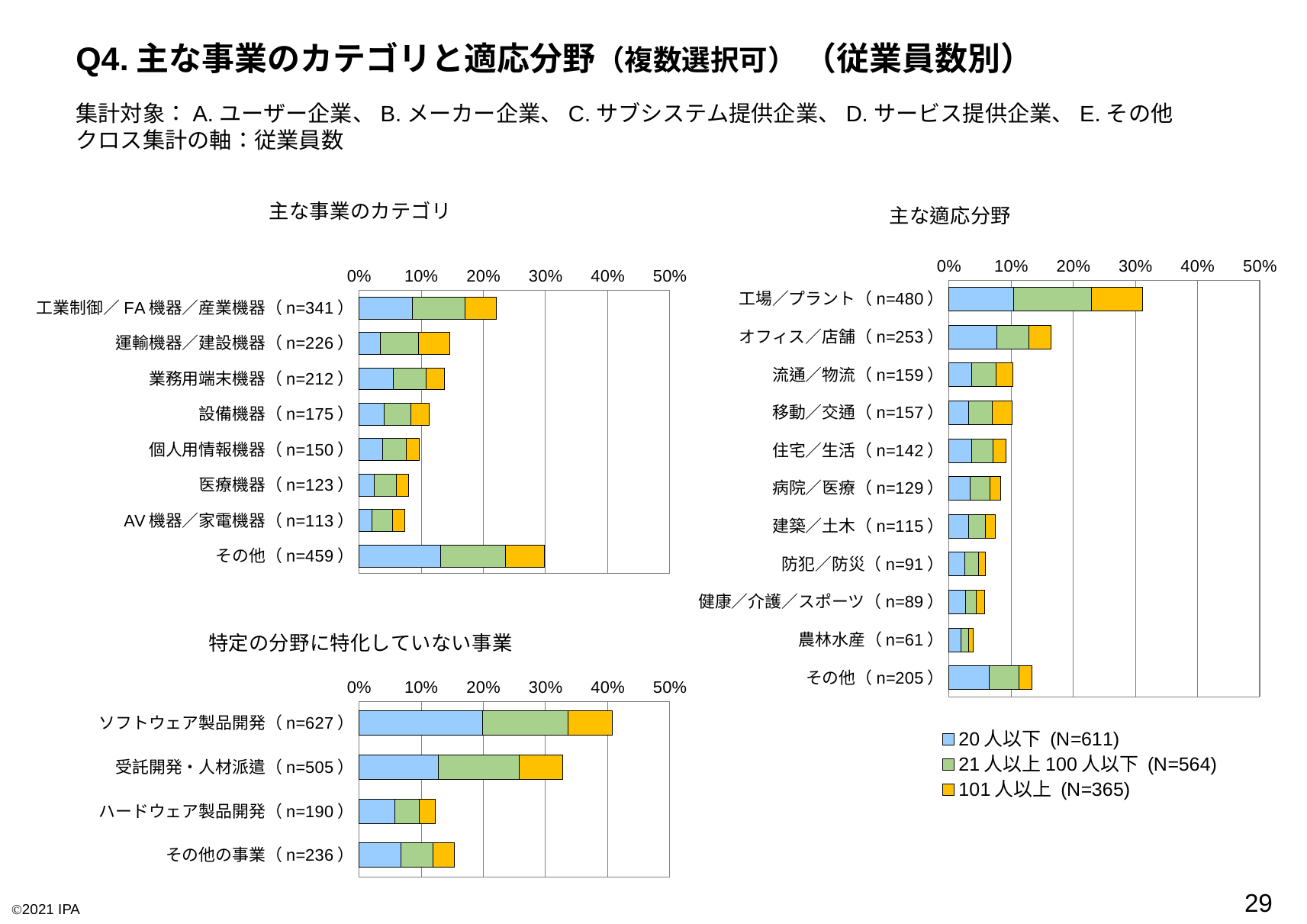

Q4.主な事業のカテゴリと適応分野（複数選択可） （従業員数別）
集計対象：A.ユーザー企業、B.メーカー企業、C.サブシステム提供企業、D.サービス提供企業、E.その他
クロス集計の軸：従業員数

### Chart:

| Category | 20人以下 (N=611) | 21人以上100人以下 (N=564) | 101人以上 (N=365) |
|---|---|---|---|
| 工業制御／FA機器／産業機器（n=341） | 0.08571428571428572 | 0.08506493506493507 | 0.05064935064935065 |
| 運輸機器／建設機器（n=226） | 0.03441558441558441 | 0.06168831168831169 | 0.05064935064935065 |
| 業務用端末機器（n=212） | 0.05584415584415584 | 0.05194805194805195 | 0.02987012987012987 |
| 設備機器（n=175） | 0.04090909090909091 | 0.04220779220779221 | 0.03051948051948052 |
| 個人用情報機器（n=150） | 0.03766233766233766 | 0.03831168831168831 | 0.02142857142857143 |
| 医療機器（n=123） | 0.024675324675324677 | 0.03506493506493506 | 0.02012987012987013 |
| AV機器／家電機器（n=113） | 0.02142857142857143 | 0.033116883116883114 | 0.01883116883116883 |
| その他（n=459） | 0.1318181818181818 | 0.1038961038961039 | 0.06233766233766234 |

### Chart:

| Category | 20人以下 (N=611) | 21人以上100人以下 (N=564) | 101人以上 (N=365) |
|---|---|---|---|
| 工場／プラント（n=480） | 0.10454545454545454 | 0.12467532467532468 | 0.08246753246753247 |
| オフィス／店舗（n=253） | 0.07727272727272727 | 0.05194805194805195 | 0.03506493506493506 |
| 流通／物流（n=159） | 0.03701298701298701 | 0.03896103896103896 | 0.02727272727272727 |
| 移動／交通（n=157） | 0.031818181818181815 | 0.03831168831168831 | 0.031818181818181815 |
| 住宅／生活（n=142） | 0.03636363636363636 | 0.03441558441558441 | 0.02142857142857143 |
| 病院／医療（n=129） | 0.033766233766233764 | 0.032467532467532464 | 0.01753246753246753 |
| 建築／土木（n=115） | 0.032467532467532464 | 0.026623376623376622 | 0.015584415584415584 |
| 防犯／防災（n=91） | 0.025974025974025976 | 0.02207792207792208 | 0.01103896103896104 |
| 健康／介護／スポーツ（n=89） | 0.02727272727272727 | 0.016883116883116882 | 0.013636363636363636 |
| 農林水産（n=61） | 0.01948051948051948 | 0.012987012987012988 | 0.007142857142857143 |
| その他（n=205） | 0.06558441558441558 | 0.046753246753246755 | 0.02077922077922078 |

### Chart:

| Category | 20人以下 (N=611) | 21人以上100人以下 (N=564) | 101人以上 (N=365) |
|---|---|---|---|
| ソフトウェア製品開発（n=627） | 0.1987012987012987 | 0.13766233766233765 | 0.07077922077922078 |
| 受託開発・人材派遣（n=505） | 0.1279220779220779 | 0.12987012987012986 | 0.07012987012987013 |
| ハードウェア製品開発（n=190） | 0.05844155844155844 | 0.03831168831168831 | 0.026623376623376622 |
| その他の事業（n=236） | 0.06818181818181818 | 0.05064935064935065 | 0.03441558441558441 |